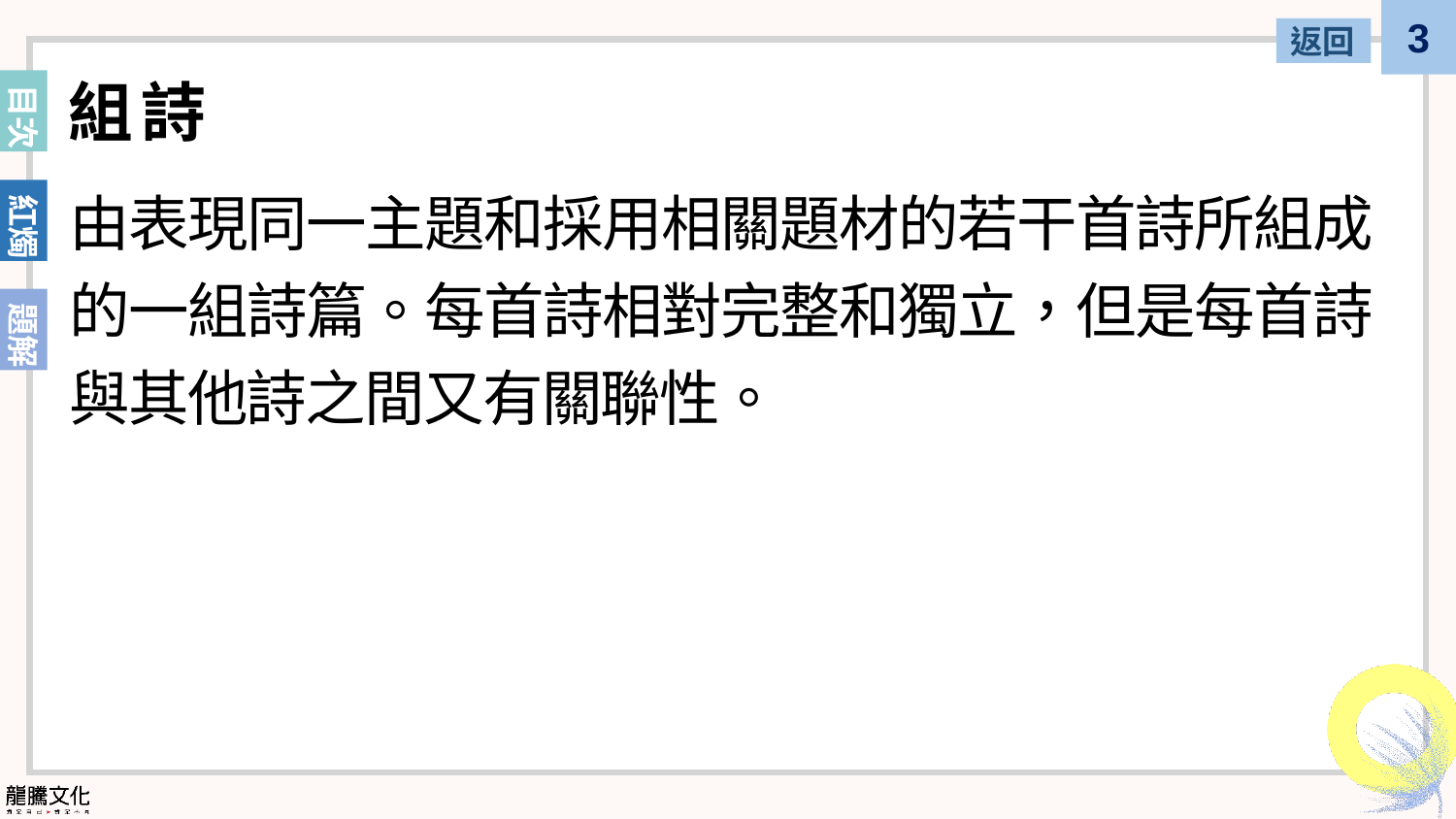

返回
組詩
由表現同一主題和採用相關題材的若干首詩所組成的一組詩篇。每首詩相對完整和獨立，但是每首詩與其他詩之間又有關聯性。